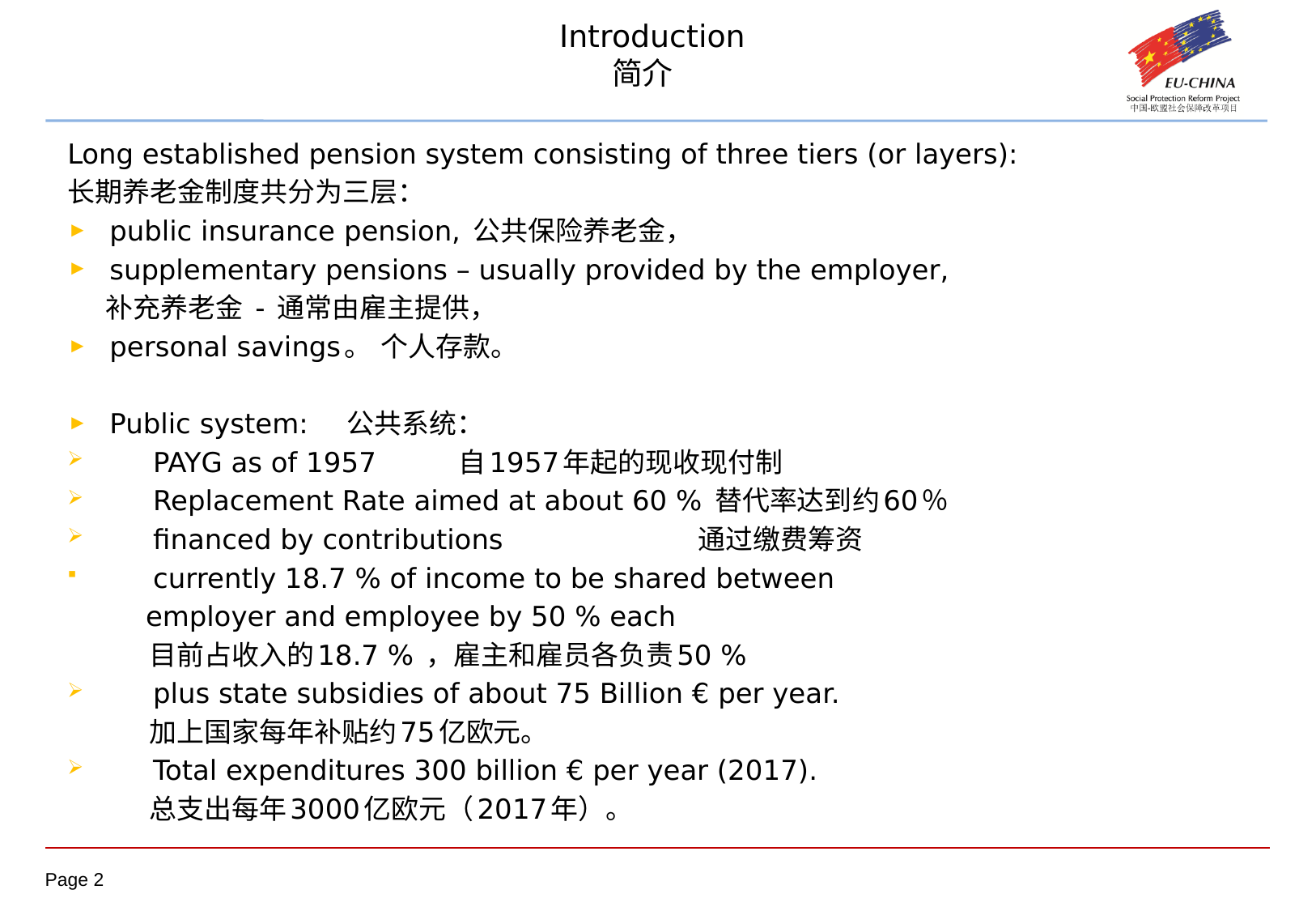

# Introduction 简介
Long established pension system consisting of three tiers (or layers):
长期养老金制度共分为三层：
public insurance pension, 公共保险养老金，
supplementary pensions – usually provided by the employer,
    补充养老金 - 通常由雇主提供，
personal savings。 个人存款。

Public system:    公共系统：
     PAYG as of 1957         自1957年起的现收现付制
     Replacement Rate aimed at about 60 % 替代率达到约60％
     financed by contributions                      通过缴费筹资
     currently 18.7 % of income to be shared between
         employer and employee by 50 % each
         目前占收入的18.7 % ，雇主和雇员各负责50 %
     plus state subsidies of about 75 Billion € per year.
         加上国家每年补贴约75亿欧元。
     Total expenditures 300 billion € per year (2017).
         总支出每年3000亿欧元（2017年）。